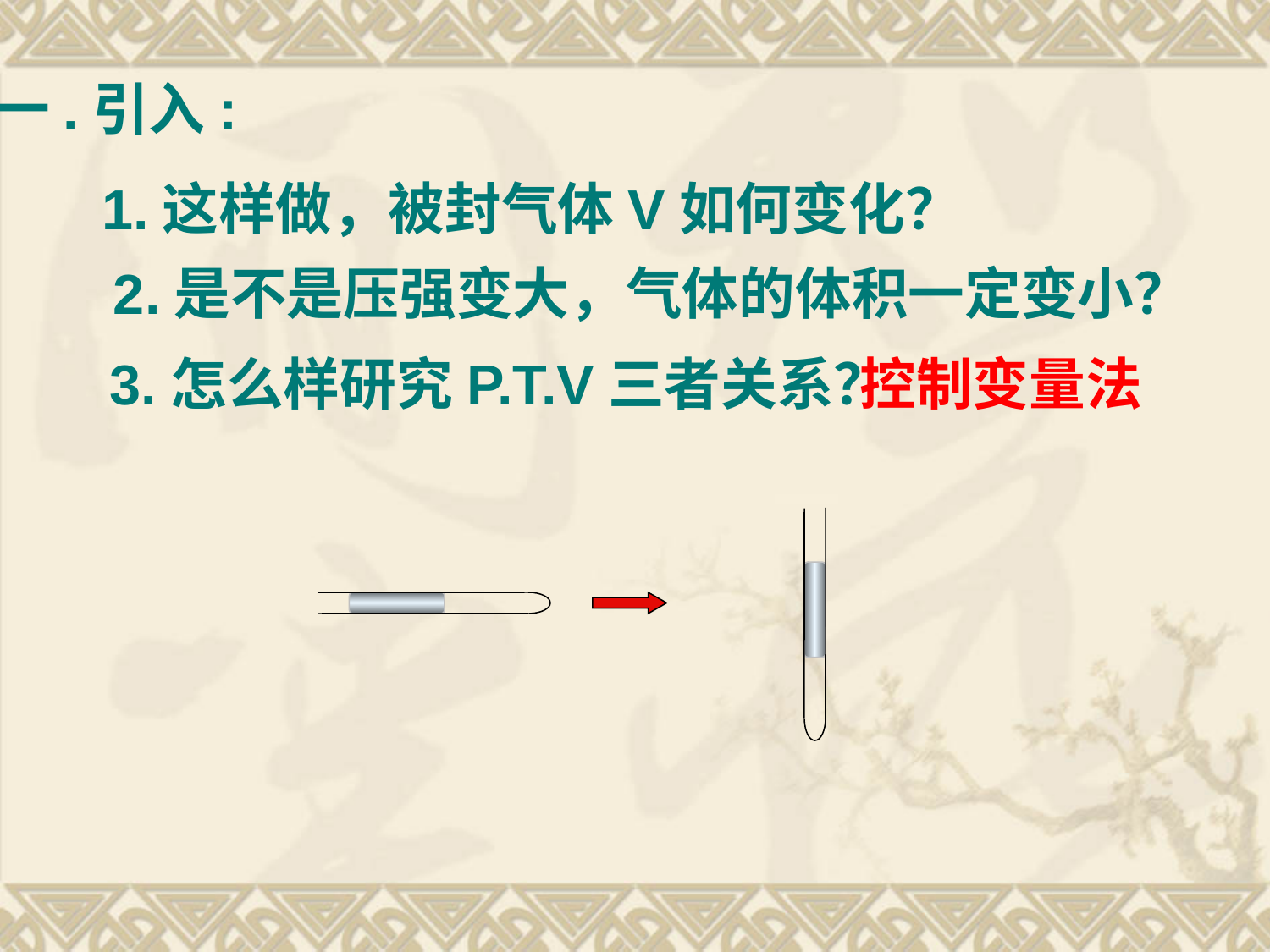

一.引入:
1.这样做，被封气体V如何变化？
2.是不是压强变大，气体的体积一定变小？
3.怎么样研究P.T.V三者关系？
控制变量法